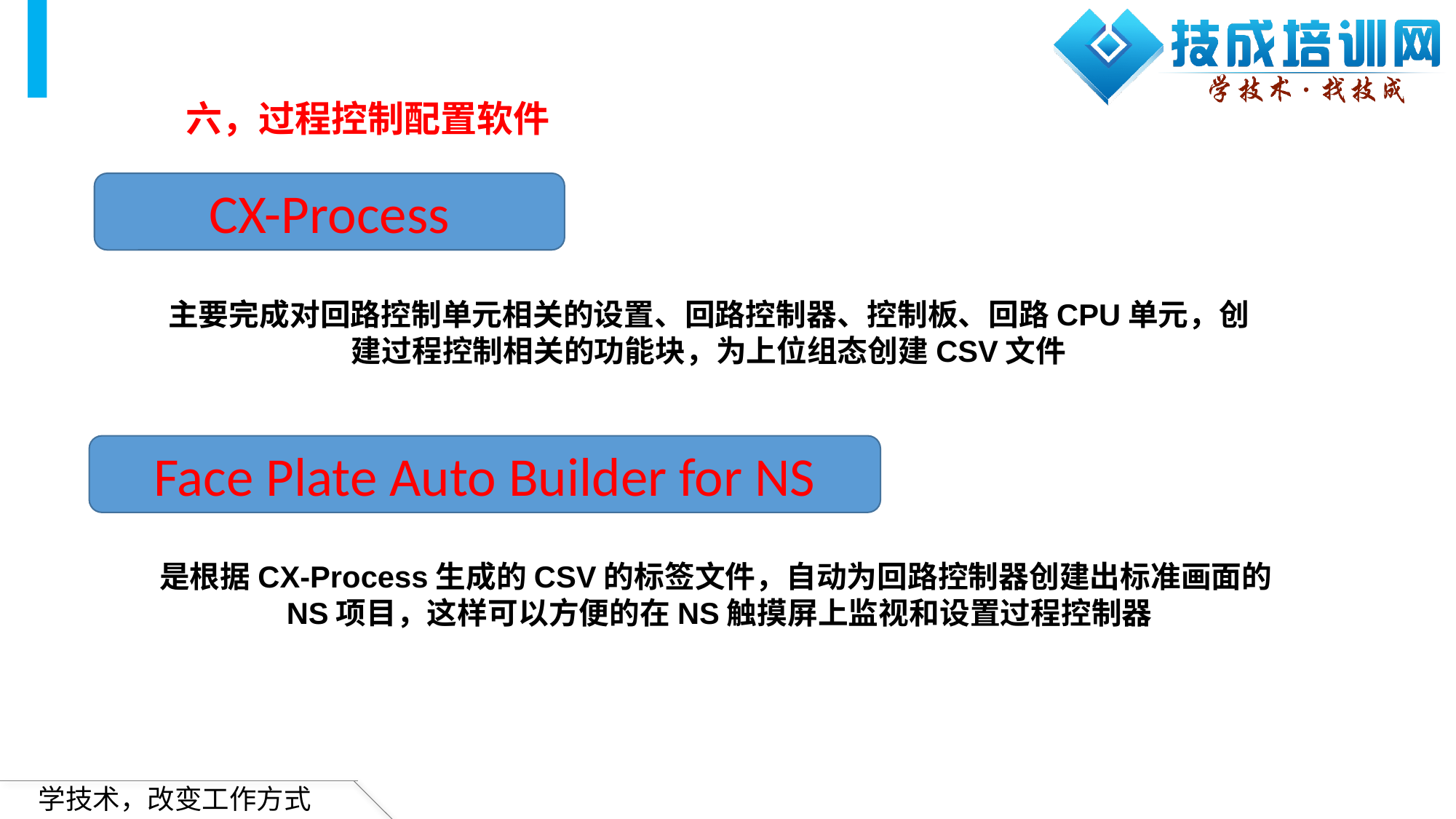

六，过程控制配置软件
CX-Process
主要完成对回路控制单元相关的设置、回路控制器、控制板、回路CPU单元，创建过程控制相关的功能块，为上位组态创建CSV文件
Face Plate Auto Builder for NS
是根据CX-Process生成的CSV的标签文件，自动为回路控制器创建出标准画面的NS项目，这样可以方便的在NS触摸屏上监视和设置过程控制器